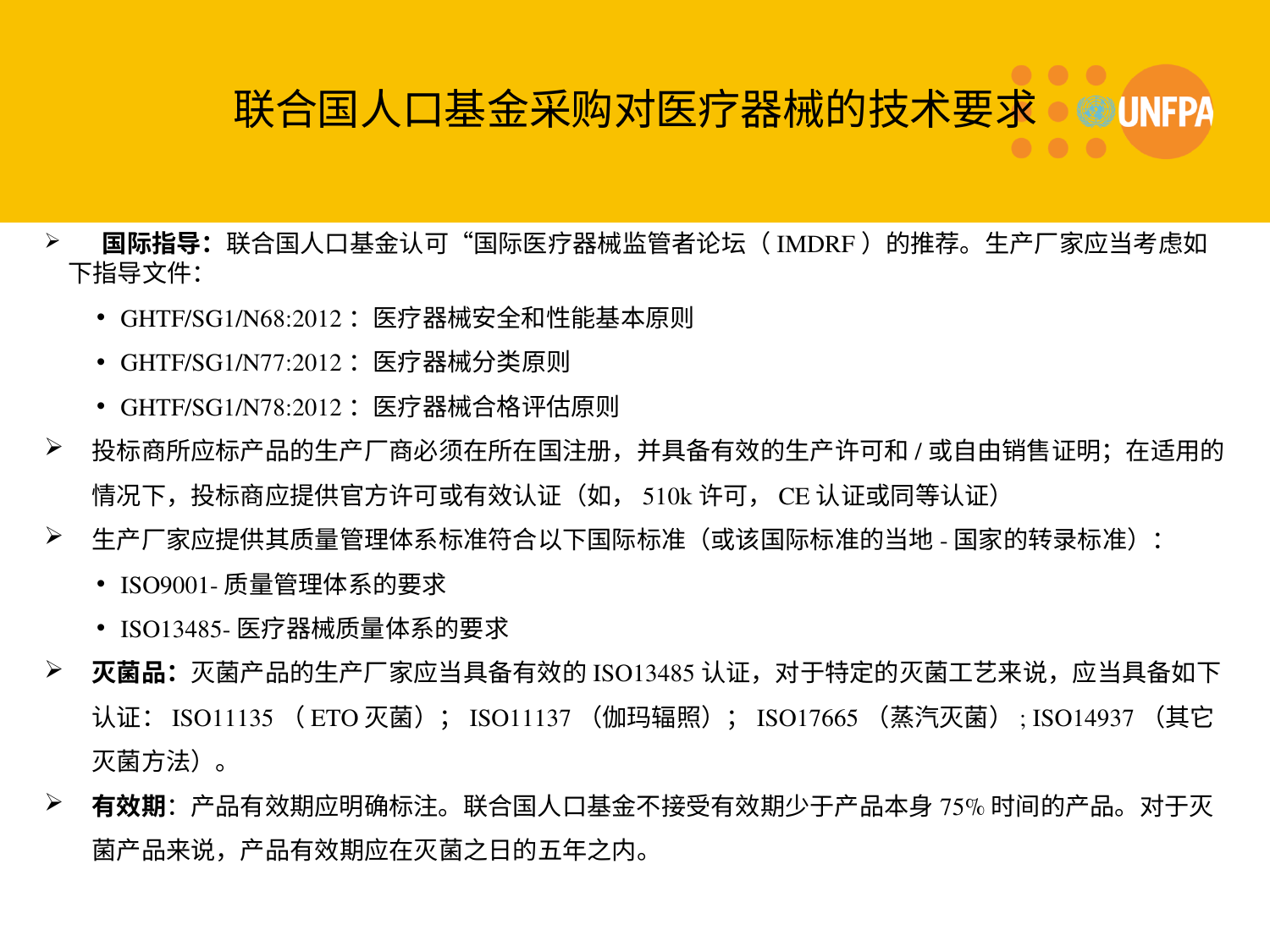

# 联合国人口基金采购对医疗器械的技术要求

      国际指导：联合国人口基金认可“国际医疗器械监管者论坛（IMDRF）的推荐。生产厂家应当考虑如下指导文件：
GHTF/SG1/N68:2012：医疗器械安全和性能基本原则
GHTF/SG1/N77:2012：医疗器械分类原则
GHTF/SG1/N78:2012：医疗器械合格评估原则
投标商所应标产品的生产厂商必须在所在国注册，并具备有效的生产许可和/或自由销售证明；在适用的情况下，投标商应提供官方许可或有效认证（如，510k许可，CE认证或同等认证）
生产厂家应提供其质量管理体系标准符合以下国际标准（或该国际标准的当地-国家的转录标准）：
ISO9001-质量管理体系的要求
ISO13485-医疗器械质量体系的要求
灭菌品：灭菌产品的生产厂家应当具备有效的ISO13485认证，对于特定的灭菌工艺来说，应当具备如下认证：ISO11135（ETO灭菌）；ISO11137（伽玛辐照）；ISO17665（蒸汽灭菌）; ISO14937（其它灭菌方法）。
有效期：产品有效期应明确标注。联合国人口基金不接受有效期少于产品本身75%时间的产品。对于灭菌产品来说，产品有效期应在灭菌之日的五年之内。